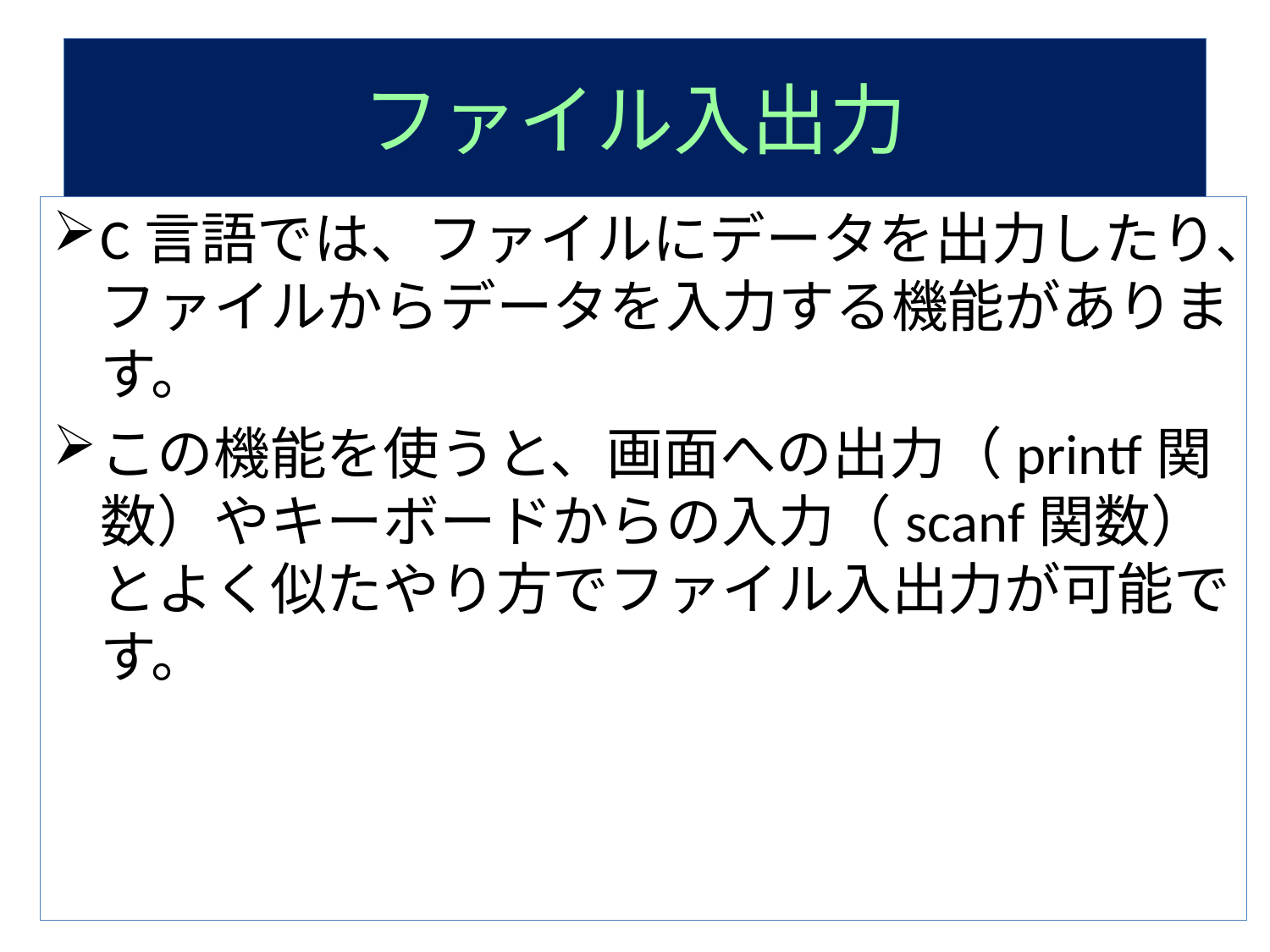

# ファイル入出力
C言語では、ファイルにデータを出力したり、ファイルからデータを入力する機能があります。
この機能を使うと、画面への出力（printf関数）やキーボードからの入力（scanf関数）とよく似たやり方でファイル入出力が可能です。